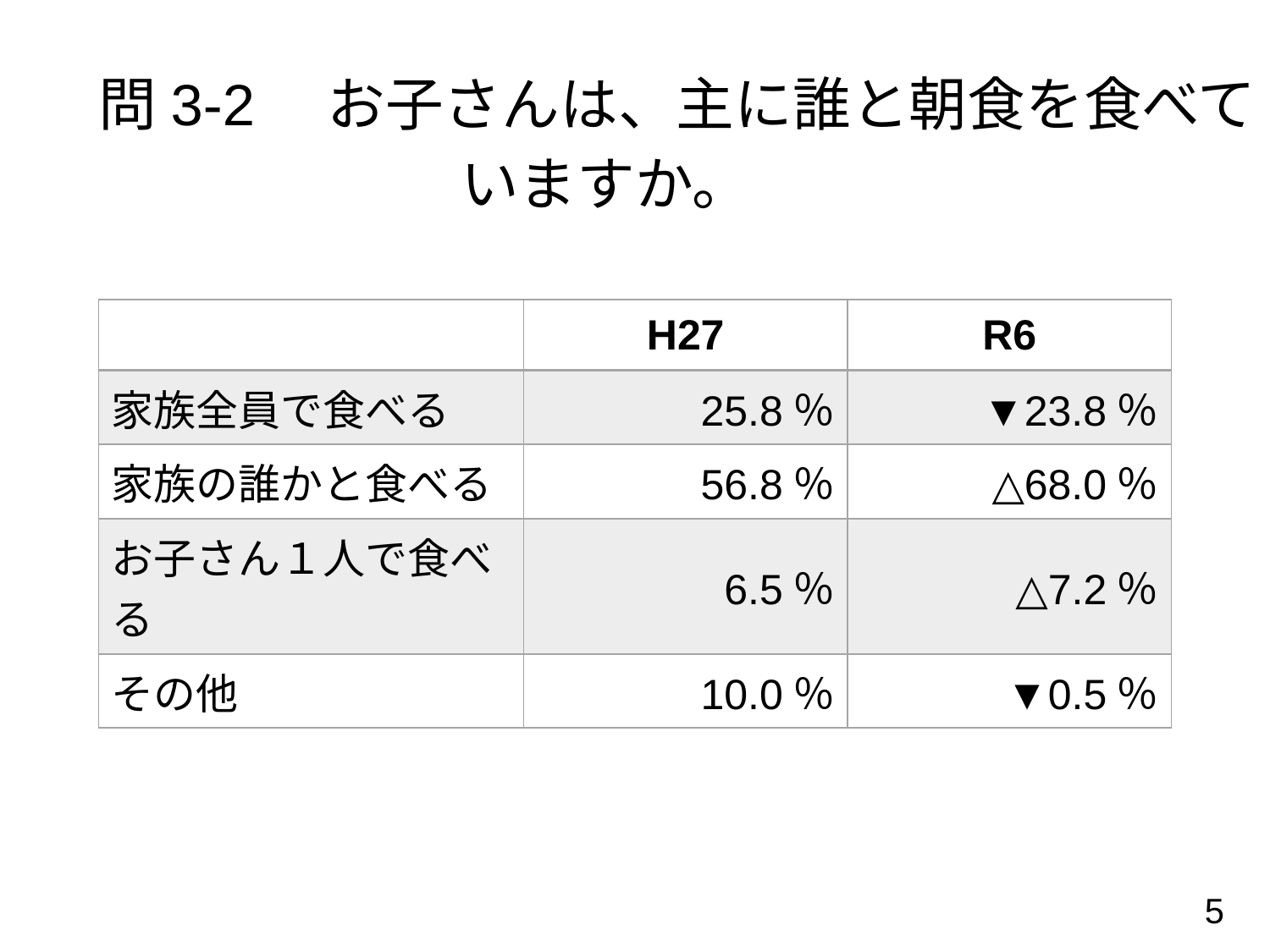

# 問3-2　お子さんは、主に誰と朝食を食べて 　　　　　　　 いますか。
|  | H27 | R6 |
| --- | --- | --- |
| 家族全員で食べる | 25.8％ | ▼23.8％ |
| 家族の誰かと食べる | 56.8％ | △68.0％ |
| お子さん１人で食べる | 6.5％ | △7.2％ |
| その他 | 10.0％ | ▼0.5％ |